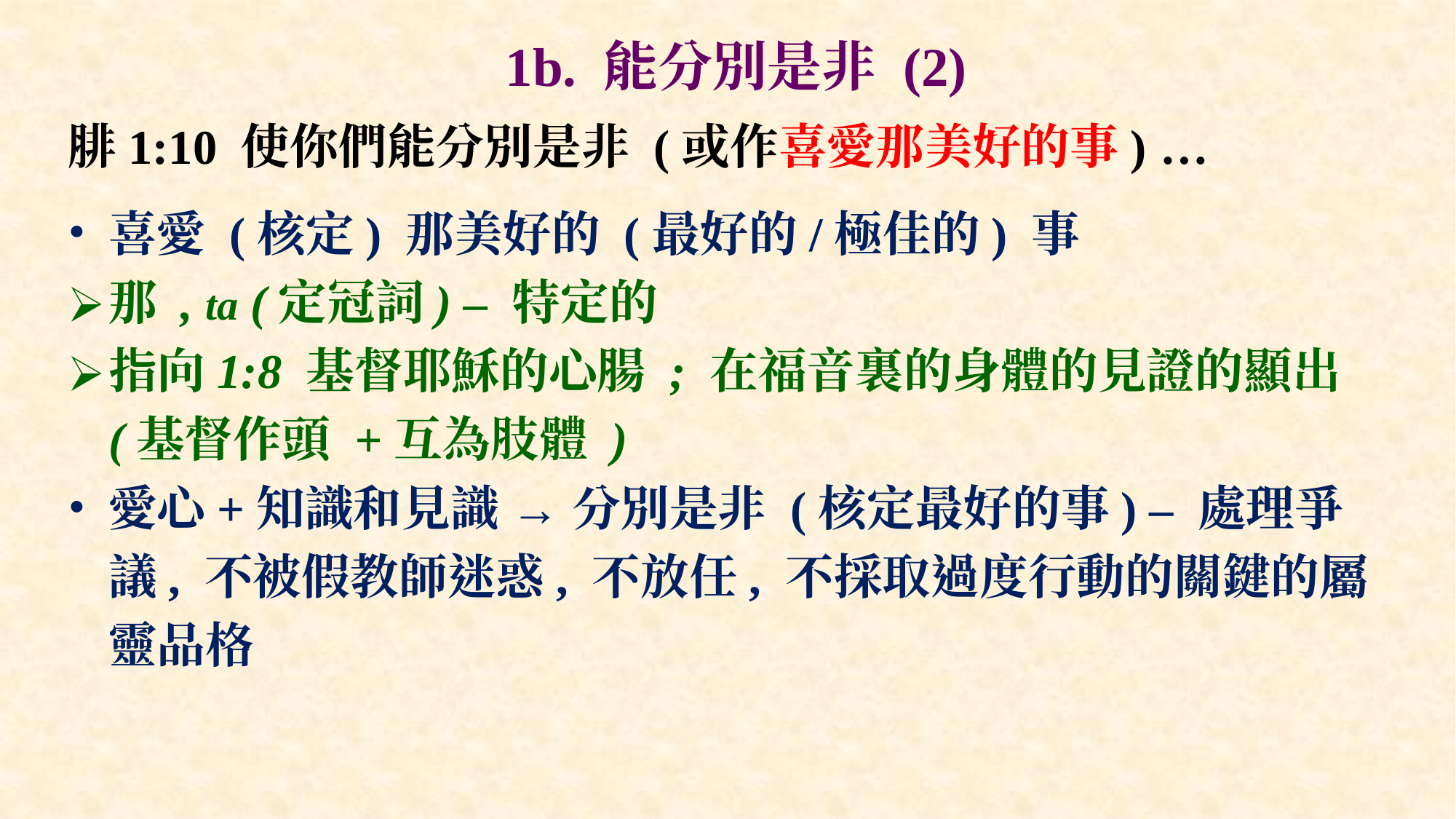

# 1b. 能分別是非 (2)
腓1:10 使你們能分別是非 (或作喜愛那美好的事) …
喜愛 (核定) 那美好的 (最好的/極佳的) 事
那 , ta (定冠詞) – 特定的
指向1:8 基督耶穌的心腸 ; 在福音裏的身體的見證的顯出 (基督作頭 +互為肢體 )
愛心+知識和見識 → 分別是非 (核定最好的事) – 處理爭議, 不被假教師迷惑, 不放任, 不採取過度行動的關鍵的屬靈品格